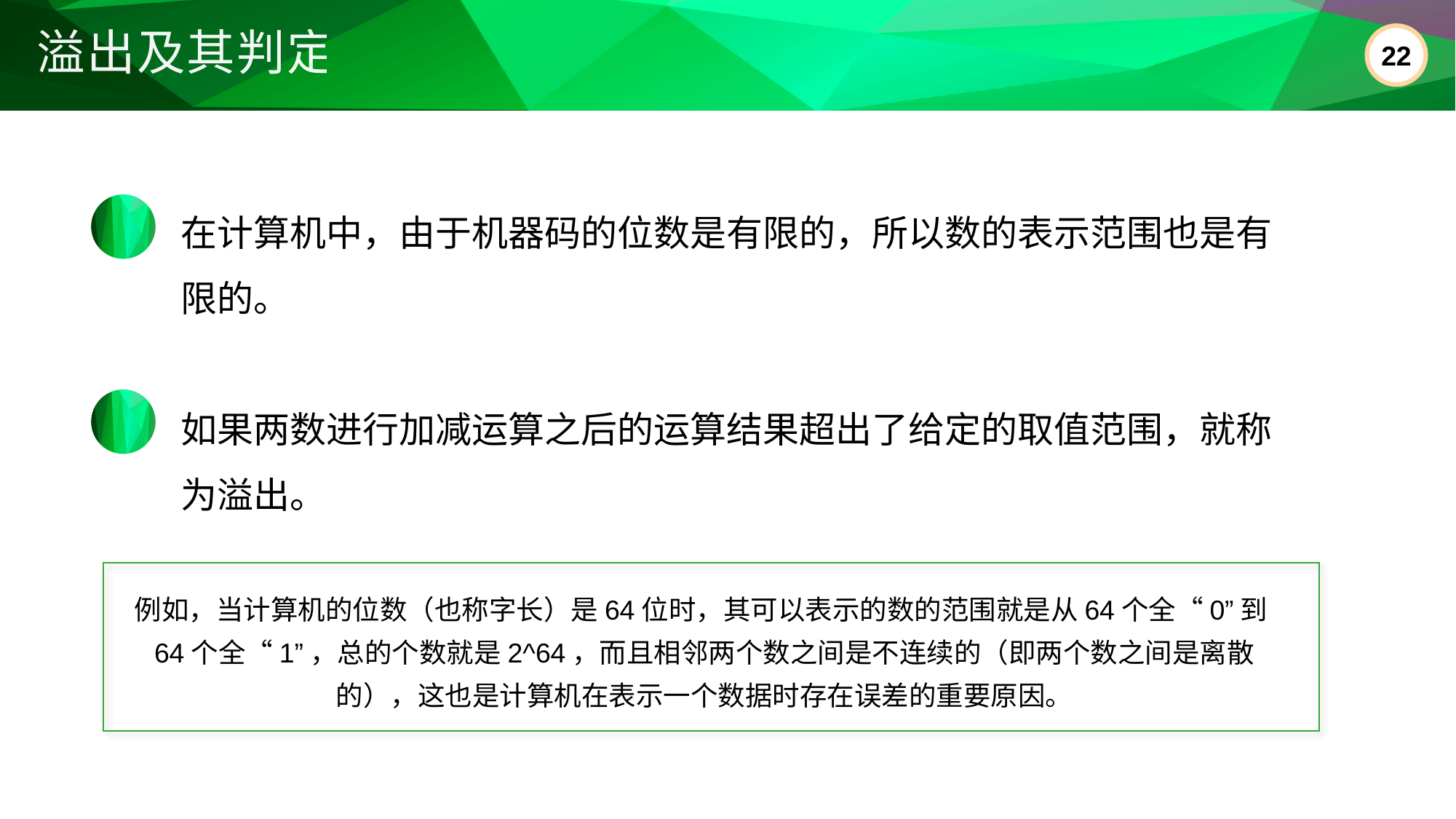

溢出及其判定
在计算机中，由于机器码的位数是有限的，所以数的表示范围也是有限的。

如果两数进行加减运算之后的运算结果超出了给定的取值范围，就称为溢出。

例如，当计算机的位数（也称字长）是64位时，其可以表示的数的范围就是从64个全“0”到64个全“1”，总的个数就是2^64，而且相邻两个数之间是不连续的（即两个数之间是离散的），这也是计算机在表示一个数据时存在误差的重要原因。